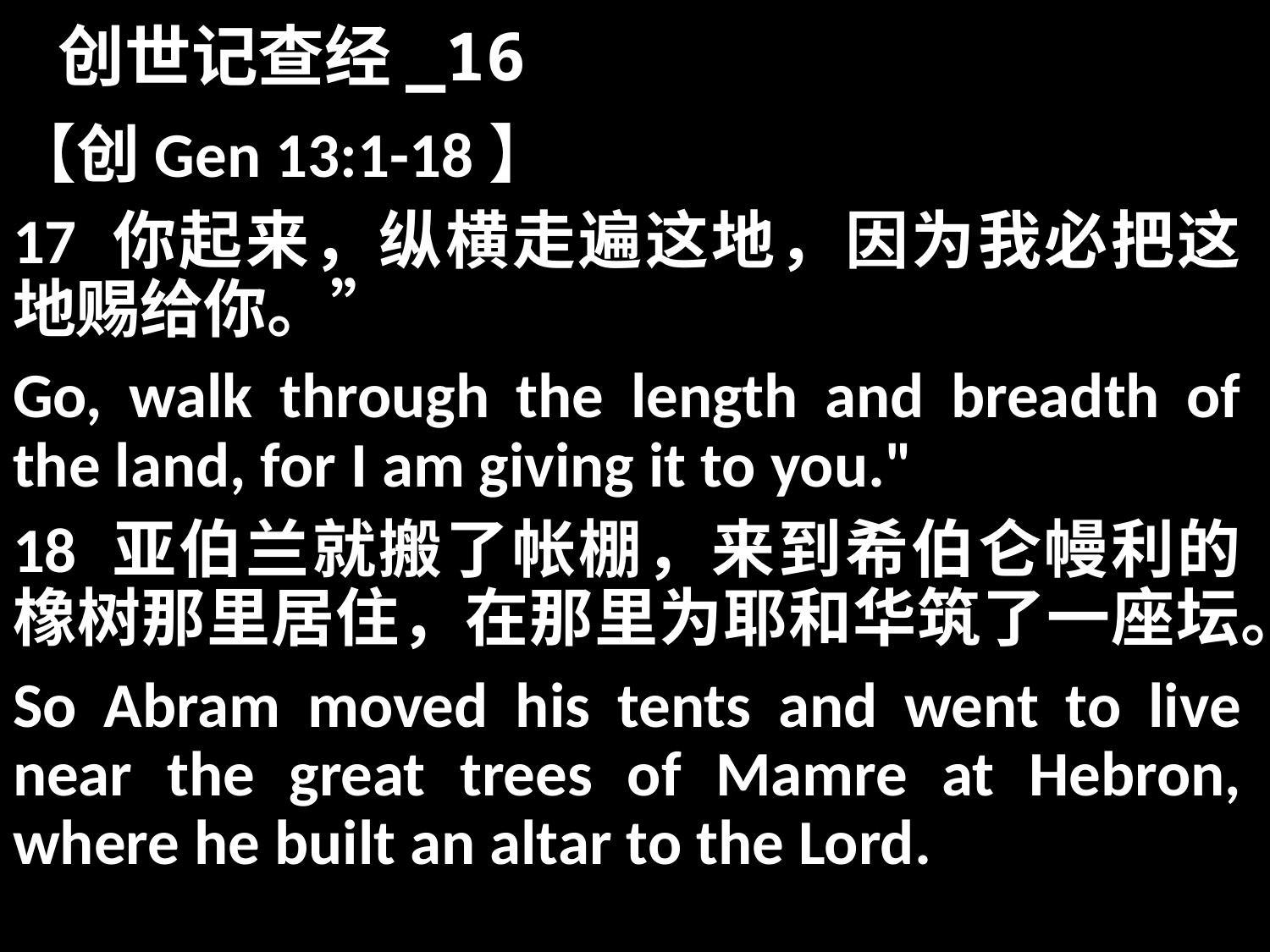

# 创世记查经_16
【创Gen 13:1-18】
17 你起来，纵横走遍这地，因为我必把这地赐给你。”
Go, walk through the length and breadth of the land, for I am giving it to you."
18 亚伯兰就搬了帐棚，来到希伯仑幔利的橡树那里居住，在那里为耶和华筑了一座坛。
So Abram moved his tents and went to live near the great trees of Mamre at Hebron, where he built an altar to the Lord.